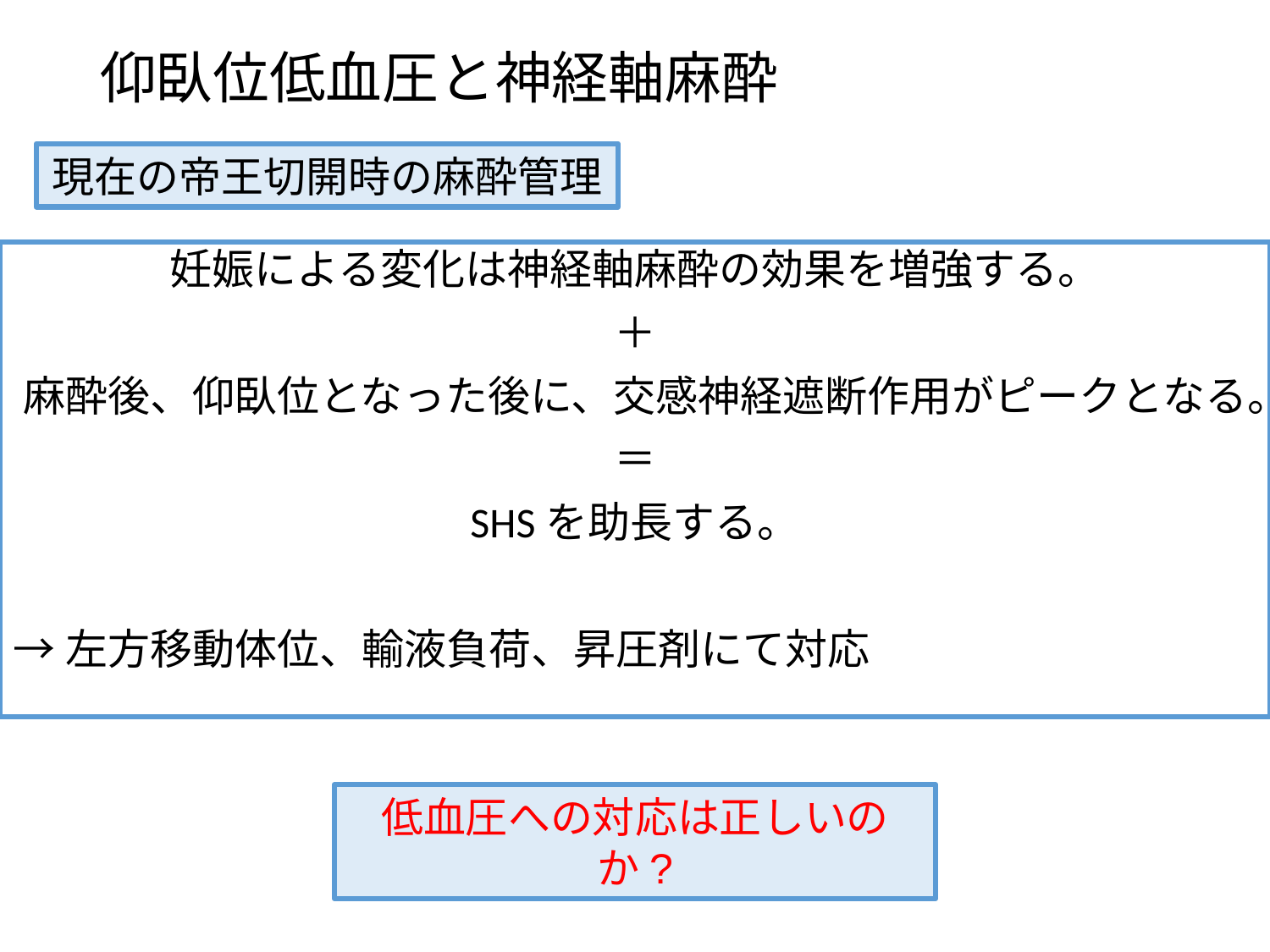

# 仰臥位低血圧と神経軸麻酔
現在の帝王切開時の麻酔管理
妊娠による変化は神経軸麻酔の効果を増強する。
＋
麻酔後、仰臥位となった後に、交感神経遮断作用がピークとなる。
＝
SHSを助長する。

→左方移動体位、輸液負荷、昇圧剤にて対応
低血圧への対応は正しいのか?